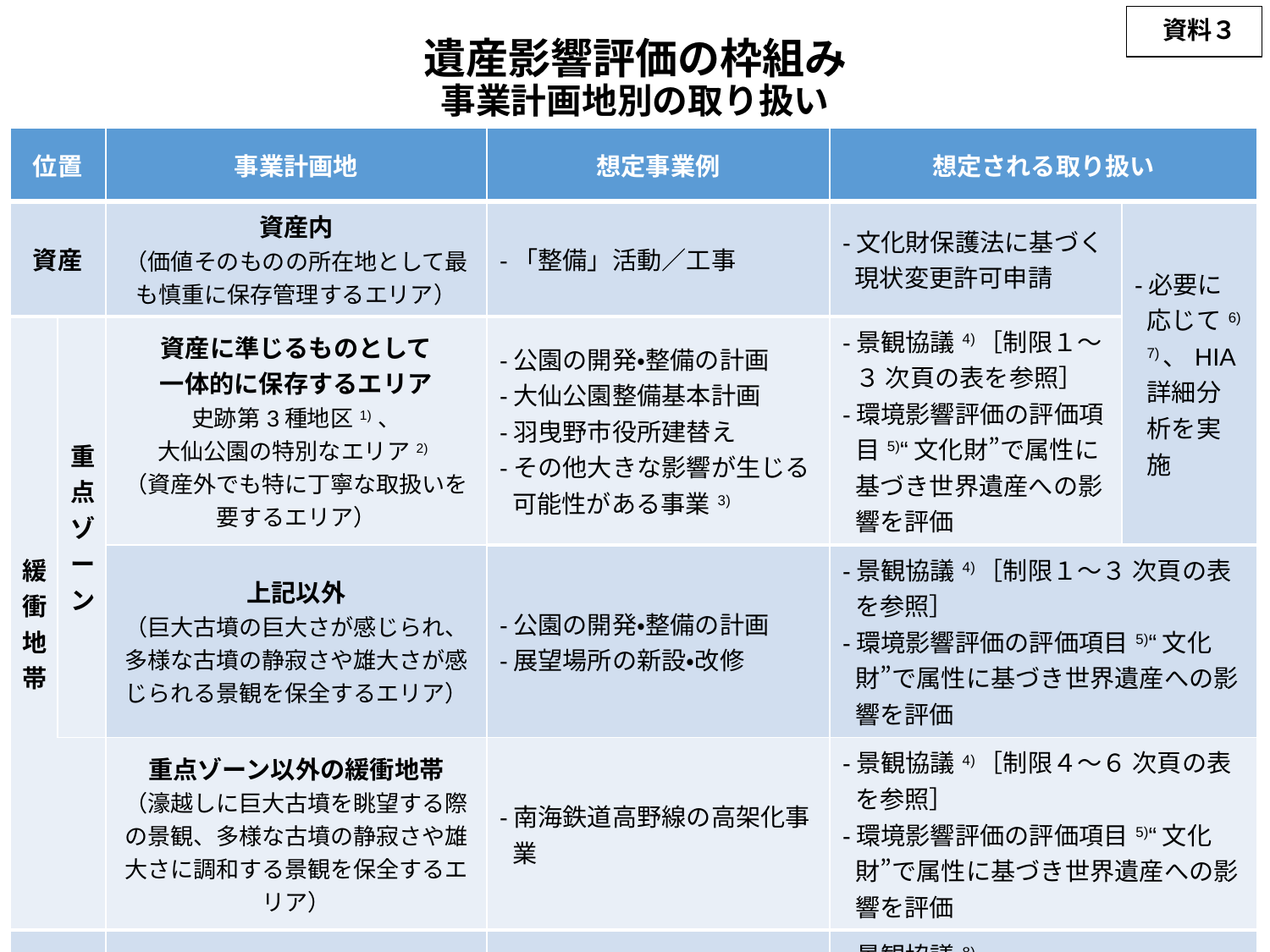

資料３
# 遺産影響評価の枠組み 事業計画地別の取り扱い
| 位置 |  | 事業計画地 | 想定事業例 | 想定される取り扱い |  |
| --- | --- | --- | --- | --- | --- |
| 資産 |  | 資産内 （価値そのものの所在地として最も慎重に保存管理するエリア） | -「整備」活動／工事 | -文化財保護法に基づく現状変更許可申請 | -必要に応じて6) 7)、HIA詳細分析を実施 |
| 緩衝地帯 | 重点ゾーン | 資産に準じるものとして 一体的に保存するエリア 史跡第3種地区1) 、 大仙公園の特別なエリア2) （資産外でも特に丁寧な取扱いを要するエリア） | -公園の開発・整備の計画 -大仙公園整備基本計画 -羽曳野市役所建替え -その他大きな影響が生じる可能性がある事業3) | -景観協議4)［制限１～３ 次頁の表を参照］ -環境影響評価の評価項目5)“文化財”で属性に基づき世界遺産への影響を評価 |  |
|  |  | 上記以外 （巨大古墳の巨大さが感じられ、多様な古墳の静寂さや雄大さが感じられる景観を保全するエリア） | -公園の開発・整備の計画 -展望場所の新設・改修 | -景観協議4)［制限１～３ 次頁の表を参照］ -環境影響評価の評価項目5)“文化財”で属性に基づき世界遺産への影響を評価 |  |
|  |  | 重点ゾーン以外の緩衝地帯 （濠越しに巨大古墳を眺望する際の景観、多様な古墳の静寂さや雄大さに調和する景観を保全するエリア） | -南海鉄道高野線の高架化事業 | -景観協議4)［制限４～６ 次頁の表を参照］ -環境影響評価の評価項目5)“文化財”で属性に基づき世界遺産への影響を評価 |  |
| 緩衝地帯外 |  | 緩衝地帯の外側 | -大規模（＝環境影響評価対象／景観計画に定める大規模建築物等の新設等）事業 | -景観協議8) -環境影響評価の評価項目5)“文化財”で属性に基づき世界遺産への影響を評価 |  |